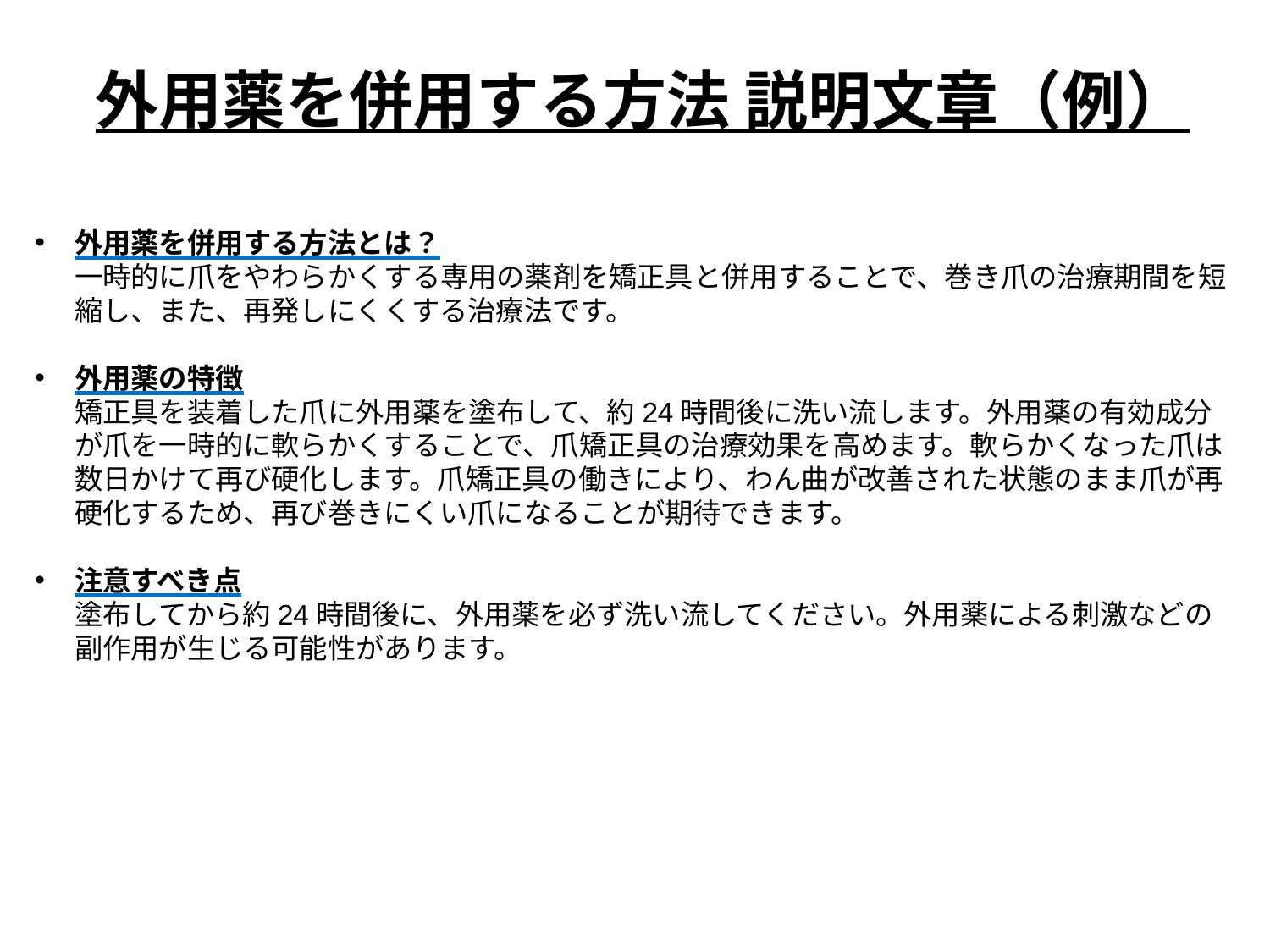

外用薬を併用する方法 説明文章（例）
外用薬を併用する方法とは？
一時的に爪をやわらかくする専用の薬剤を矯正具と併用することで、巻き爪の治療期間を短縮し、また、再発しにくくする治療法です。

外用薬の特徴
矯正具を装着した爪に外用薬を塗布して、約24時間後に洗い流します。外用薬の有効成分が爪を一時的に軟らかくすることで、爪矯正具の治療効果を高めます。軟らかくなった爪は数日かけて再び硬化します。爪矯正具の働きにより、わん曲が改善された状態のまま爪が再硬化するため、再び巻きにくい爪になることが期待できます。
注意すべき点
塗布してから約24時間後に、外用薬を必ず洗い流してください。外用薬による刺激などの副作用が生じる可能性があります。